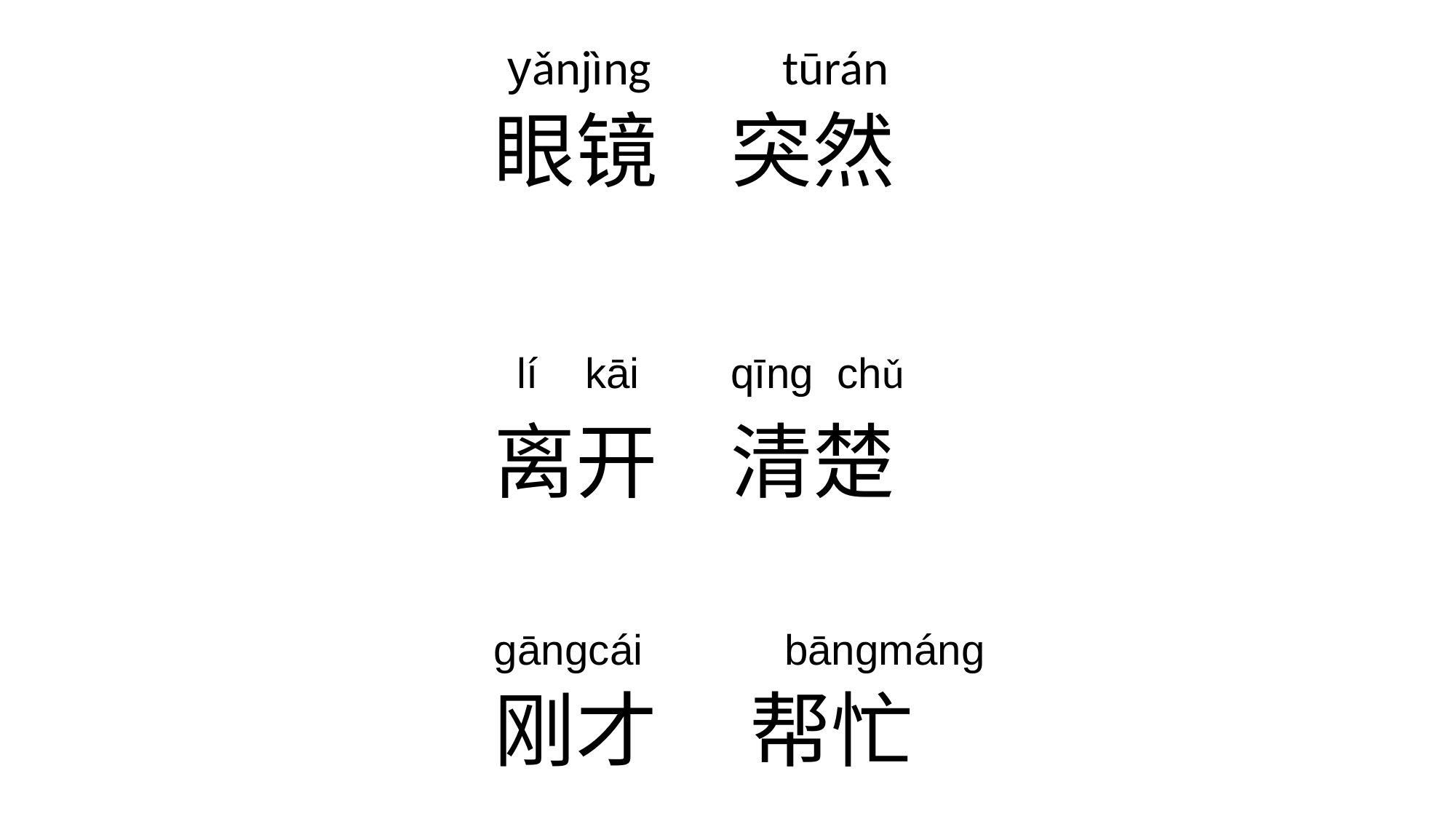

yǎnjìng            tūrán
眼镜    突然

 lí    kāi    qīng  chǔ
离开    清楚

gāngcái            bāngmáng
刚才     帮忙